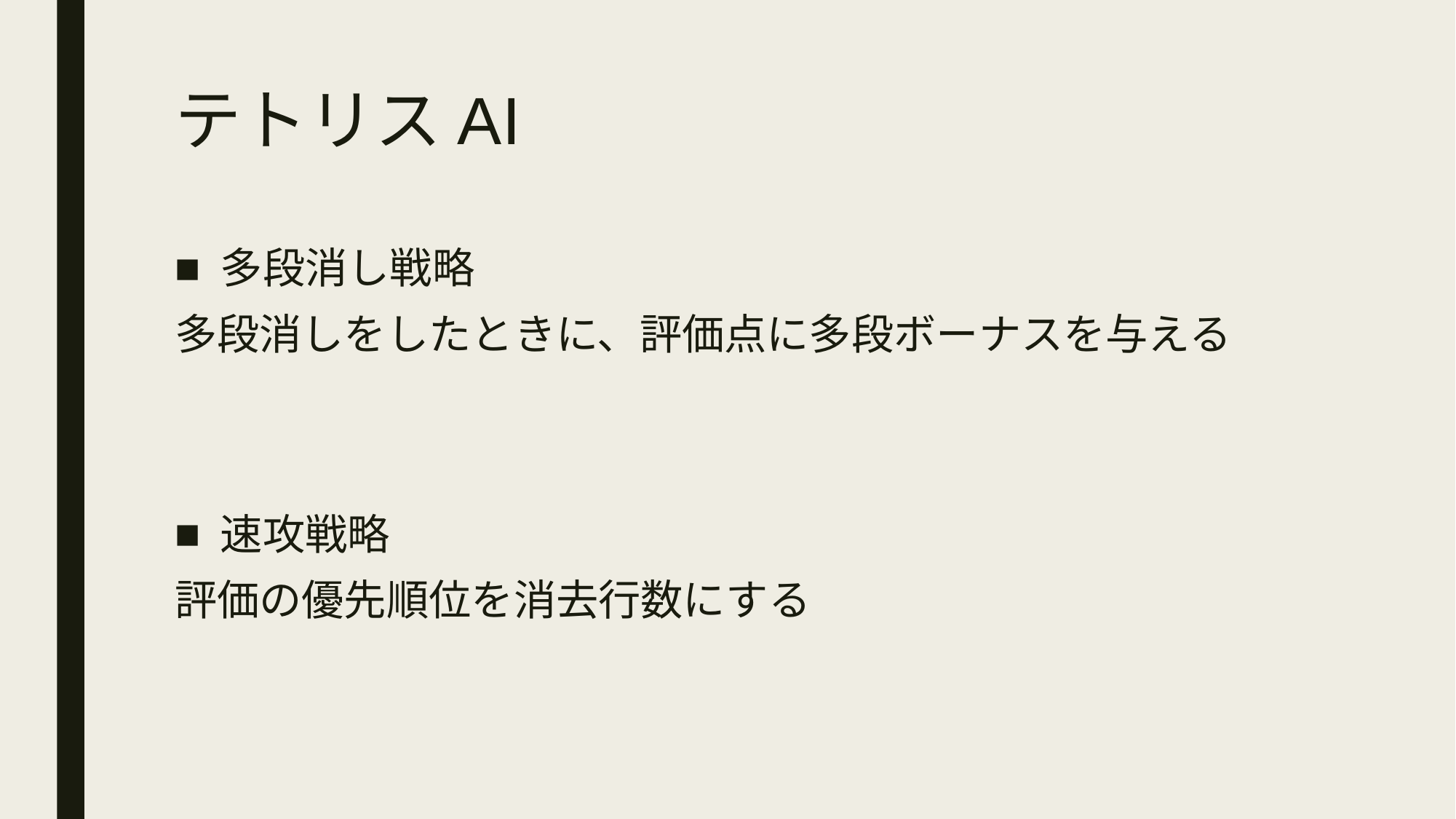

# テトリスAI
多段消し戦略
多段消しをしたときに、評価点に多段ボーナスを与える

速攻戦略
評価の優先順位を消去行数にする